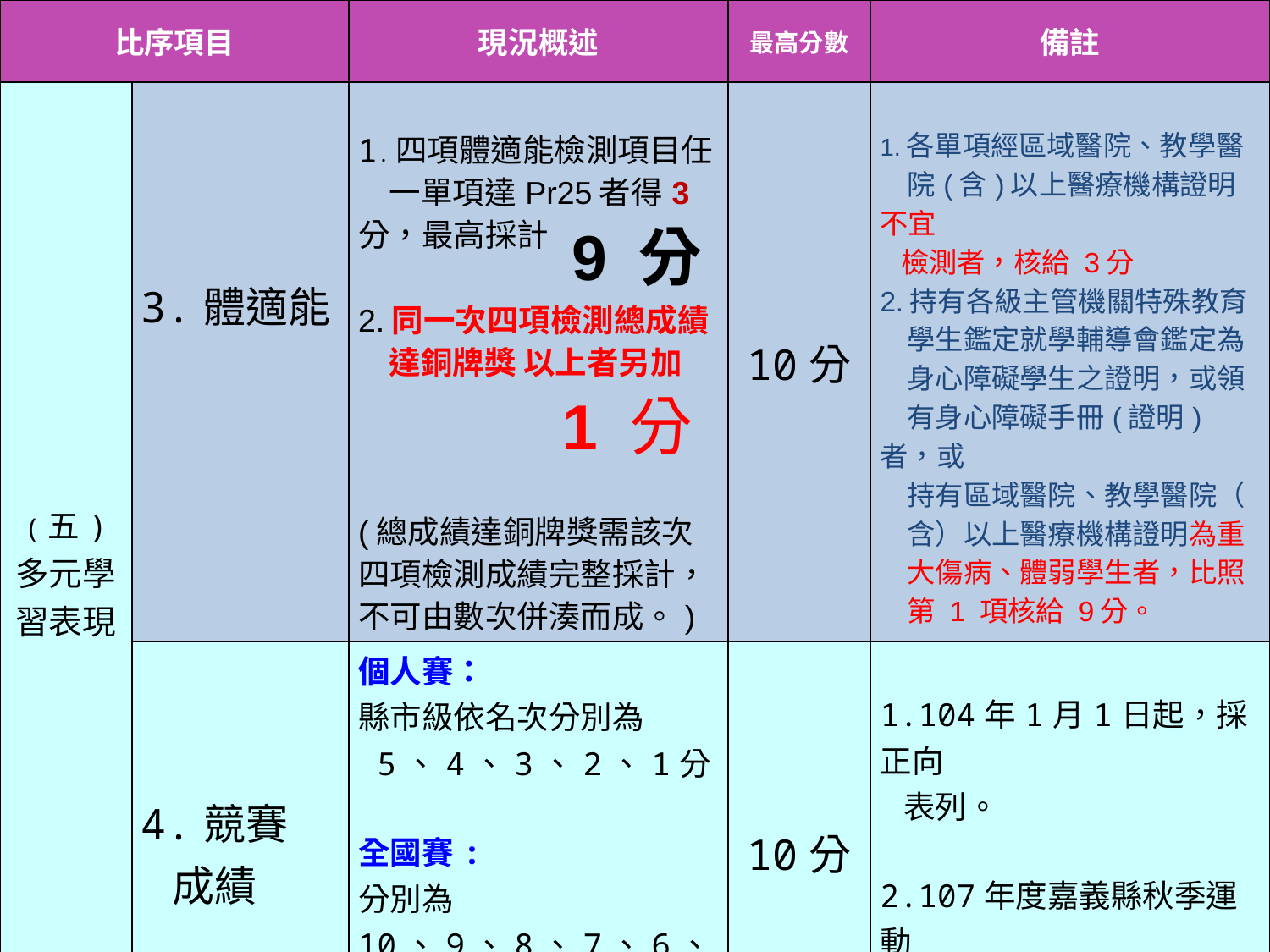

| 比序項目 |  | 現況概述 | 最高分數 | 備註 |
| --- | --- | --- | --- | --- |
| (五) 多元學習表現 | 3.體適能 | 1.四項體適能檢測項目任 一單項達Pr25者得3分，最高採計 9 分 2.同一次四項檢測總成績 達銅牌獎 以上者另加 1 分 (總成績達銅牌獎需該次四項檢測成績完整採計，不可由數次併湊而成。) | 10分 | 1.各單項經區域醫院、教學醫 院(含)以上醫療機構證明不宜 檢測者，核給 3分 2.持有各級主管機關特殊教育 學生鑑定就學輔導會鑑定為 身心障礙學生之證明，或領 有身心障礙手冊(證明)者，或 持有區域醫院、教學醫院（ 含）以上醫療機構證明為重 大傷病、體弱學生者，比照 第 1 項核給 9分。 |
|  | 4.競賽 成績 | 個人賽： 縣市級依名次分別為 5、4、3、2、1分 全國賽: 分別為10、9、8、7、6、5、4、3、2分 團體賽積分折半計算 | 10分 | 1.104年1月1日起，採正向 表列。 2.107年度嘉義縣秋季運動 會成績可採計 |
#